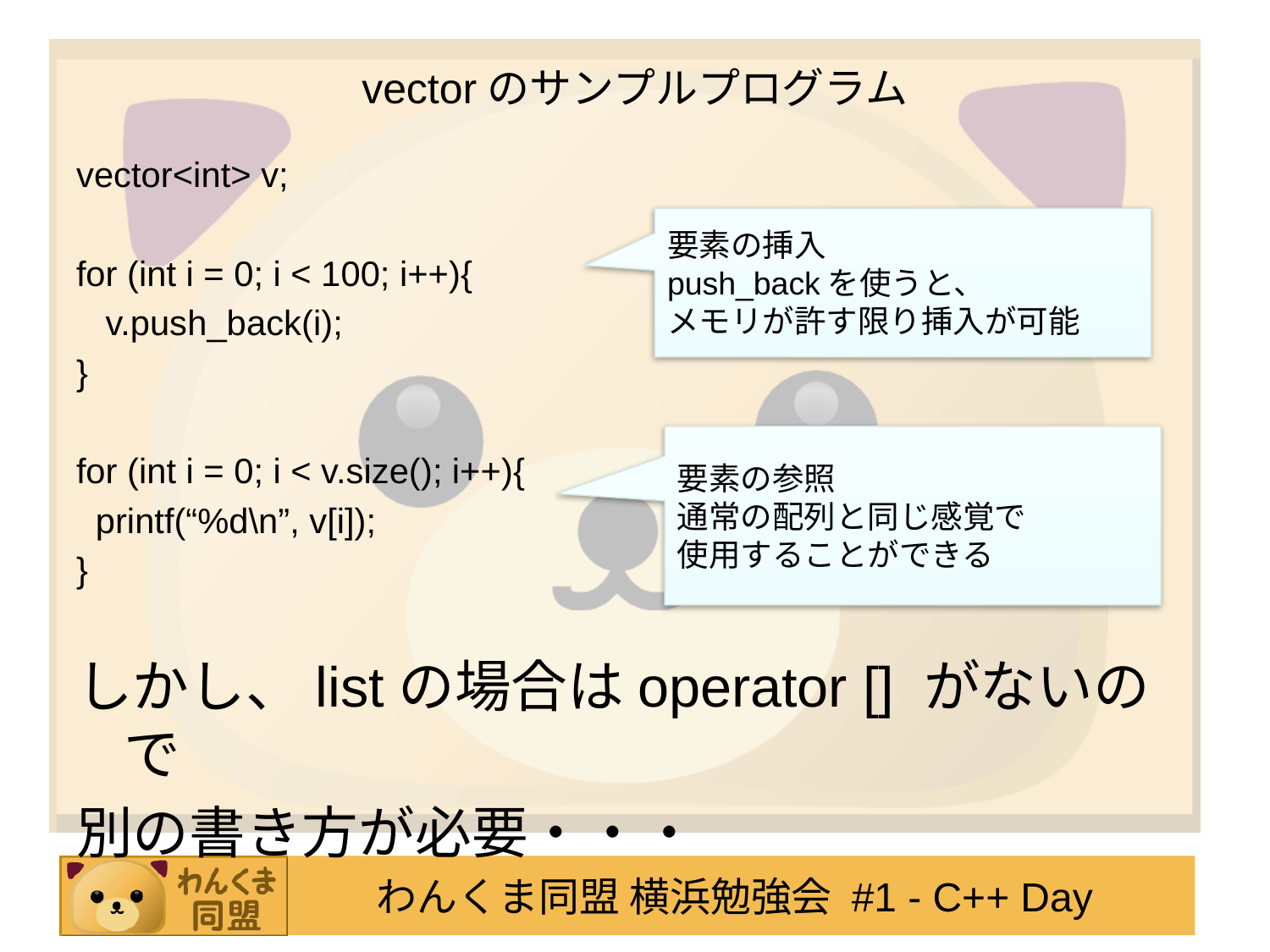

# vectorのサンプルプログラム
vector<int> v;

for (int i = 0; i < 100; i++){
   v.push_back(i);
}

for (int i = 0; i < v.size(); i++){
  printf(“%d\n”, v[i]);
}

しかし、listの場合はoperator [] がないので
別の書き方が必要・・・
要素の挿入
push_backを使うと、
メモリが許す限り挿入が可能
要素の参照
通常の配列と同じ感覚で
使用することができる